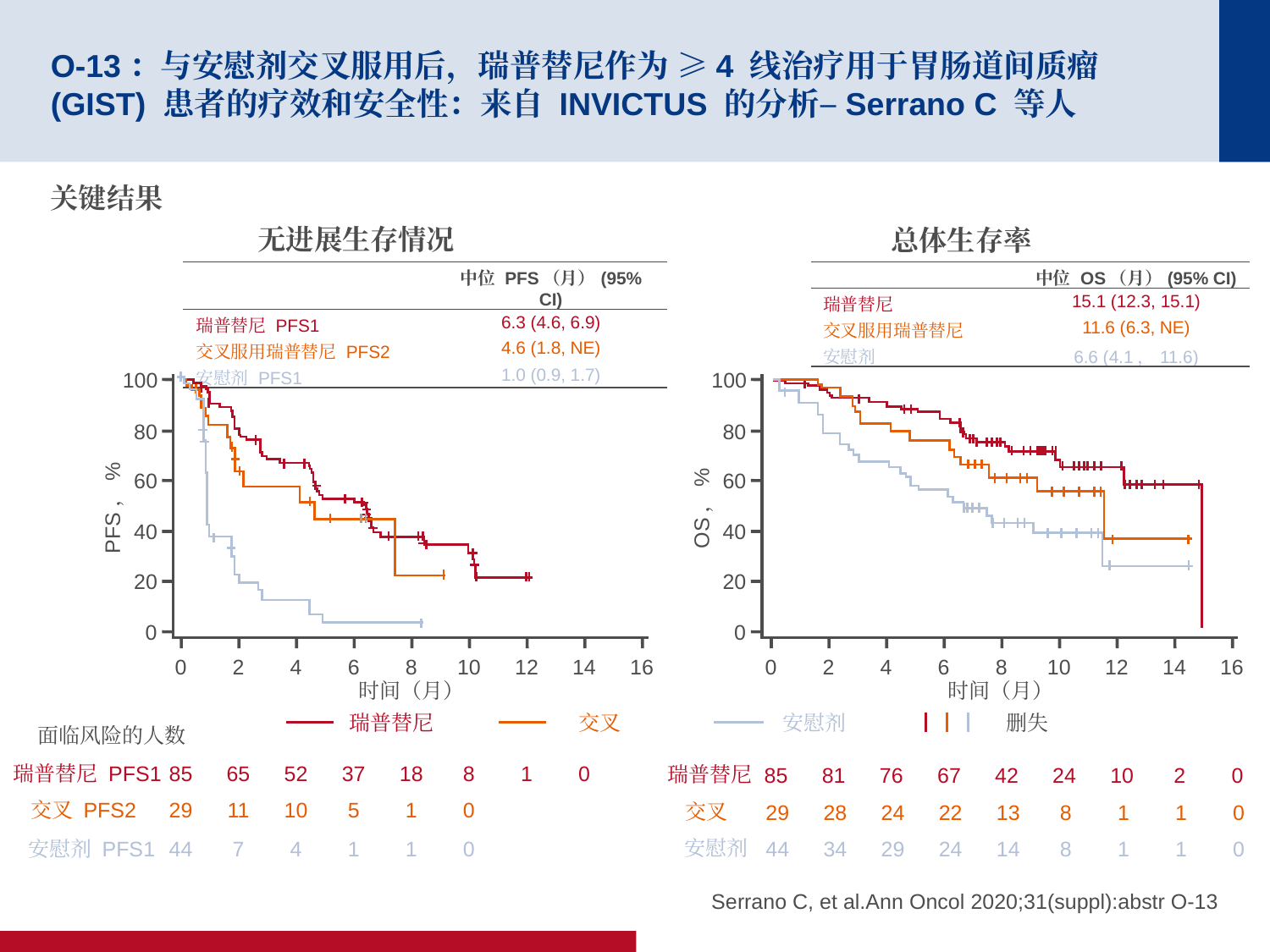

# O-13：与安慰剂交叉服用后，瑞普替尼作为 ≥4 线治疗用于胃肠道间质瘤 (GIST) 患者的疗效和安全性：来自 INVICTUS 的分析–Serrano C 等人
关键结果
无进展生存情况
总体生存率
|  | 中位 PFS（月）(95% CI) |
| --- | --- |
| 瑞普替尼 PFS1 | 6.3 (4.6, 6.9) |
| 交叉服用瑞普替尼 PFS2 | 4.6 (1.8, NE) |
| 安慰剂 PFS1 | 1.0 (0.9, 1.7) |
|  | 中位 OS（月）(95% CI) |
| --- | --- |
| 瑞普替尼 | 15.1 (12.3, 15.1) |
| 交叉服用瑞普替尼 | 11.6 (6.3, NE) |
| 安慰剂 | 6.6 (4.1，11.6) |
100

80

60

PFS，%
40

20

0

0
2
4
6
8
10
12
14
16
时间（月）
100

80

60

OS，%
40

20

0

0
2
4
6
8
10
12
14
16
时间（月）
瑞普替尼
交叉
安慰剂
删失
面临风险的人数
瑞普替尼 PFS1
85
65
52
37
18
8
1
0
瑞普替尼
85
81
76
67
42
24
10
2
0
交叉 PFS2
29
11
10
5
1
0
交叉
29
28
24
22
13
8
1
1
0
安慰剂
安慰剂 PFS1
44
7
4
1
1
0
44
34
29
24
14
8
1
1
0
Serrano C, et al.Ann Oncol 2020;31(suppl):abstr O-13